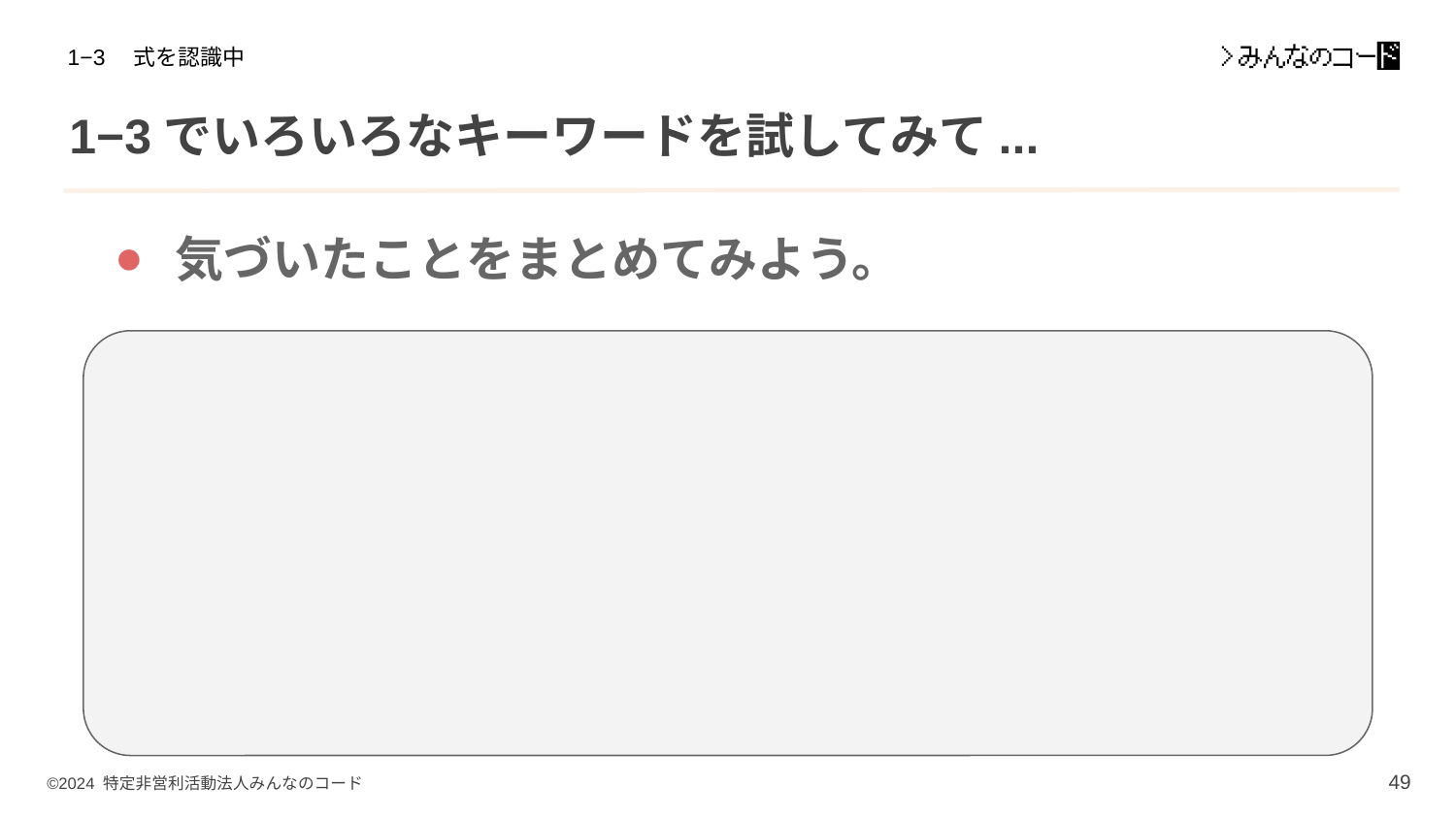

1−3　式を認識中
# 1−3でいろいろなキーワードを試してみて...
気づいたことをまとめてみよう。